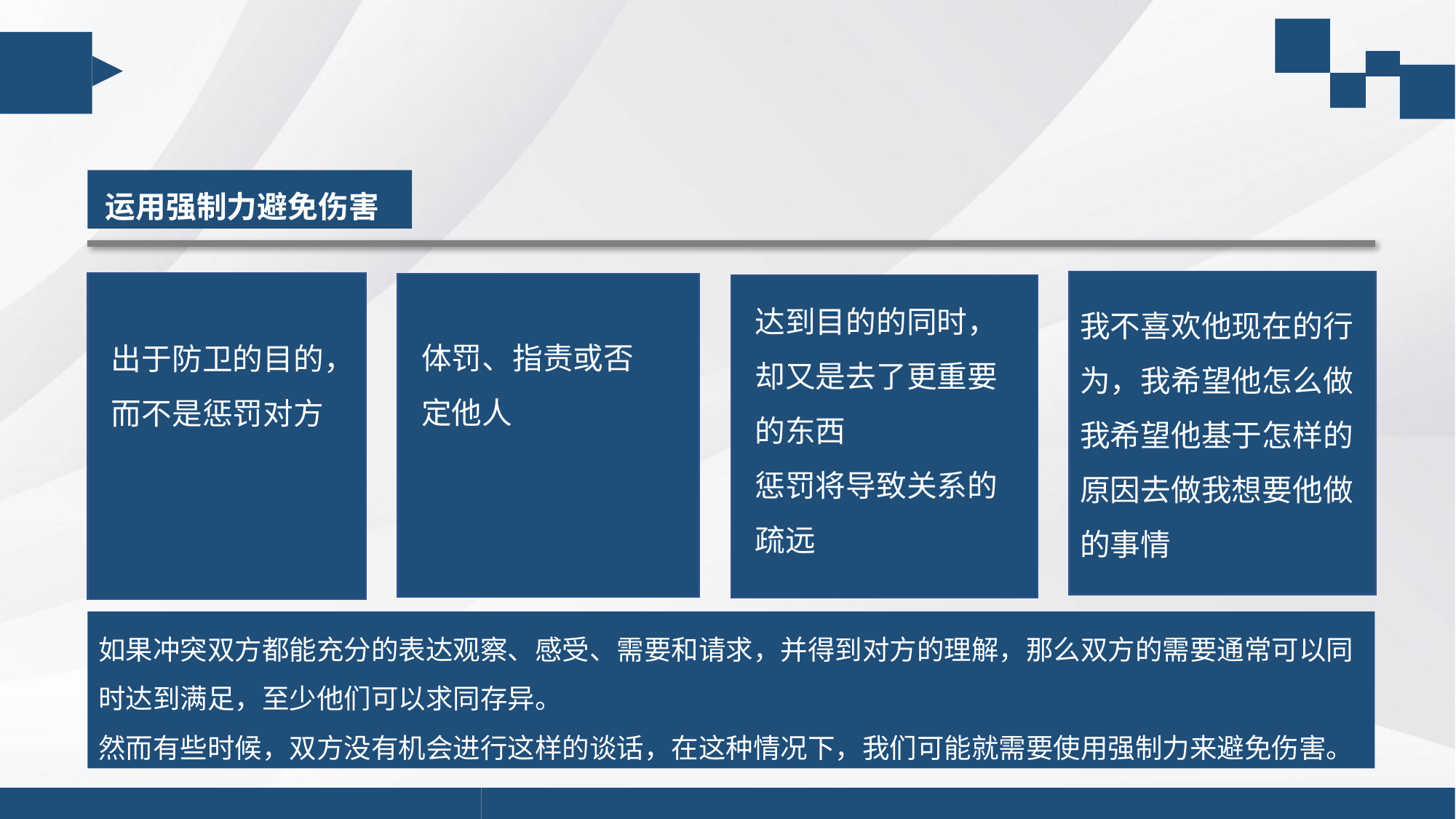

运用强制力避免伤害

我不喜欢他现在的行为，我希望他怎么做
我希望他基于怎样的原因去做我想要他做的事情

出于防卫的目的，而不是惩罚对方

体罚、指责或否定他人
达到目的的同时，却又是去了更重要的东西
惩罚将导致关系的疏远

如果冲突双方都能充分的表达观察、感受、需要和请求，并得到对方的理解，那么双方的需要通常可以同时达到满足，至少他们可以求同存异。
然而有些时候，双方没有机会进行这样的谈话，在这种情况下，我们可能就需要使用强制力来避免伤害。